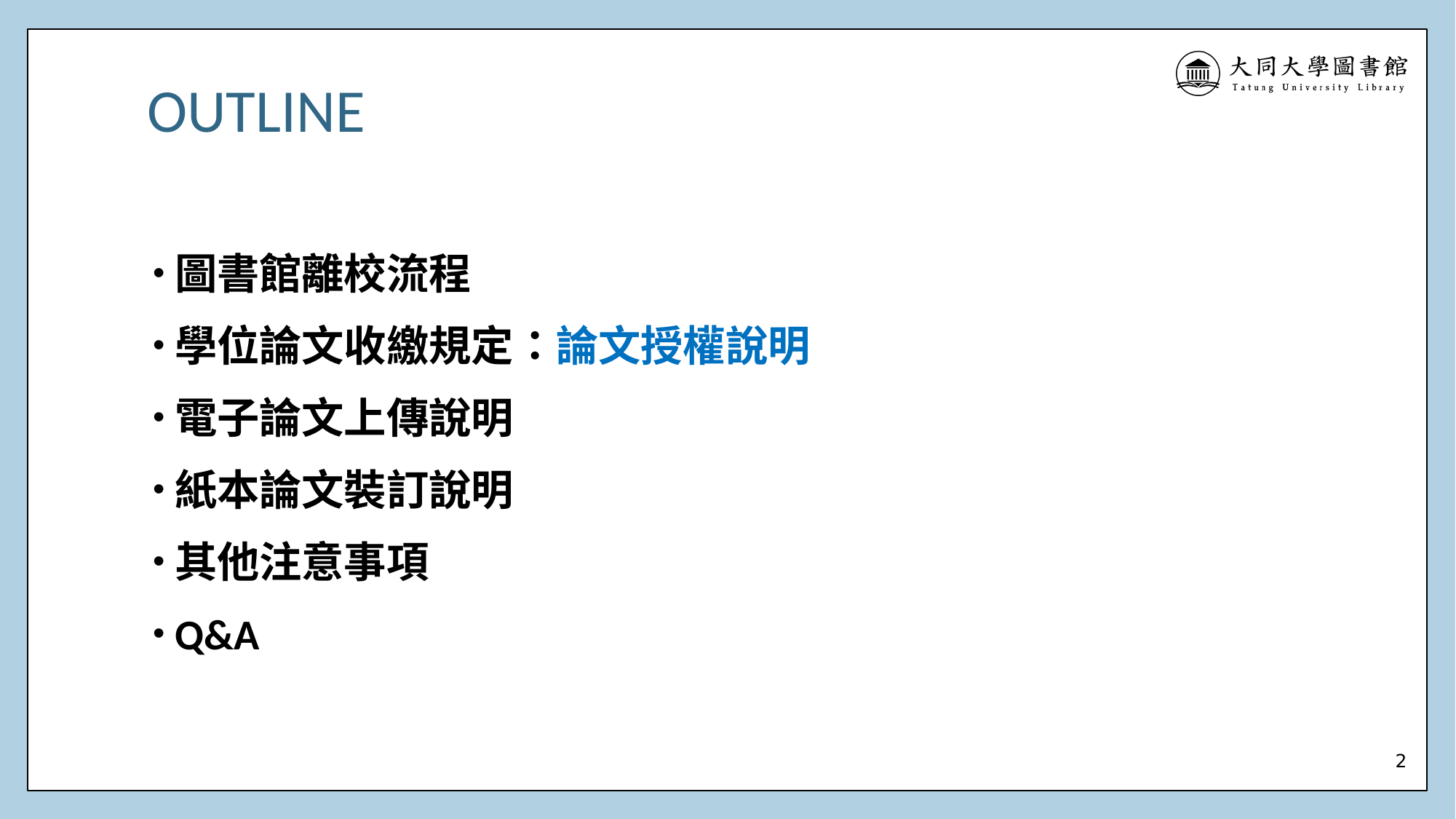

# OUTLINE
圖書館離校流程
學位論文收繳規定：論文授權說明
電子論文上傳說明
紙本論文裝訂說明
其他注意事項
Q&A
2